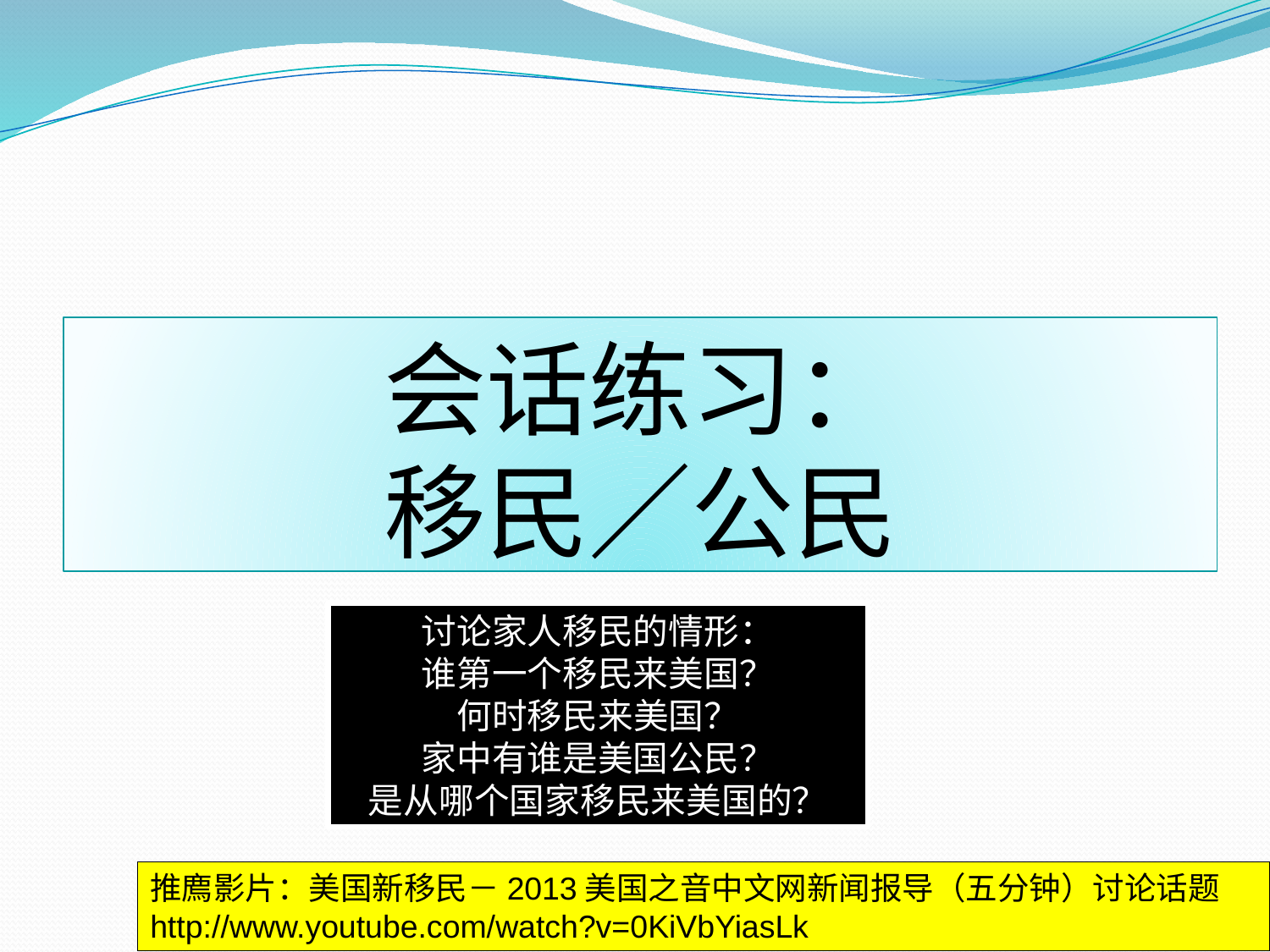

# 会话练习： 移民／公民
讨论家人移民的情形：
谁第一个移民来美国？
何时移民来美国？
家中有谁是美国公民？
是从哪个国家移民来美国的？
推廌影片：美国新移民－2013美国之音中文网新闻报导（五分钟）讨论话题 http://www.youtube.com/watch?v=0KiVbYiasLk